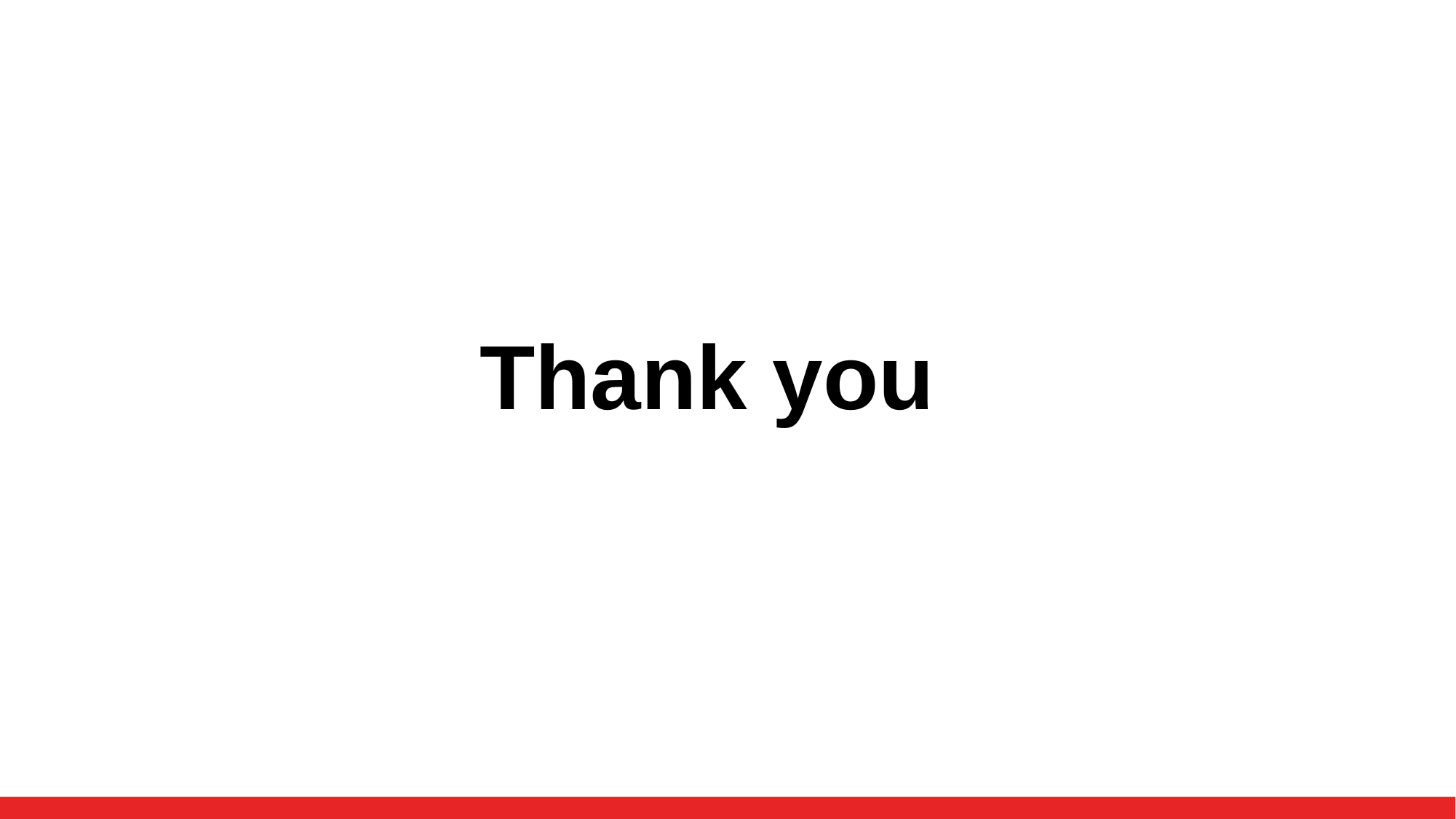

이름
이름
나이
나이
역할
역할
소감
소감
Thank you
이름
이름
나이
나이
역할
역할
소감